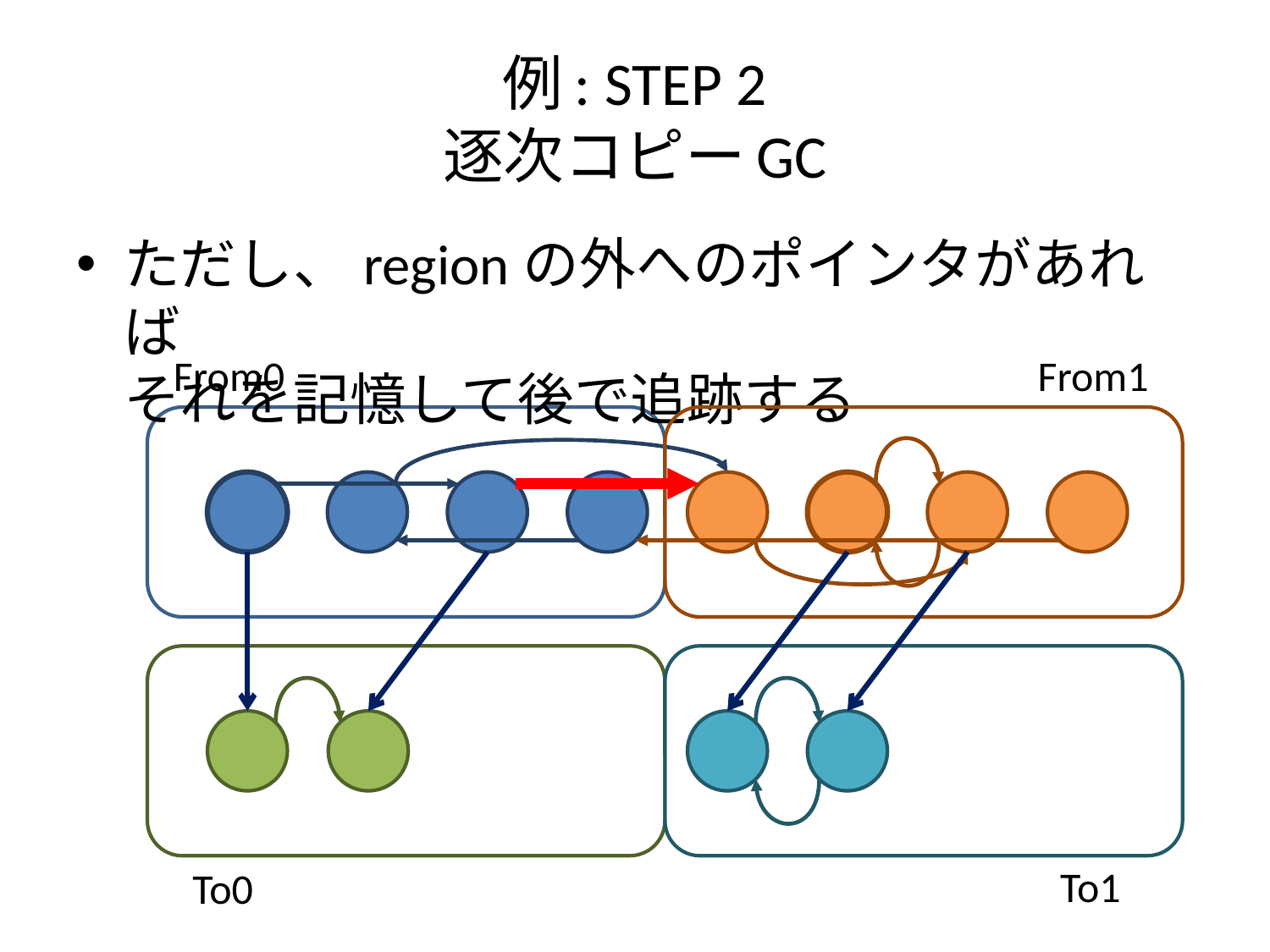

# 例: STEP 2 逐次コピーGC
ただし、regionの外へのポインタがあれば
それを記憶して後で追跡する
From1
From0

To1
To0